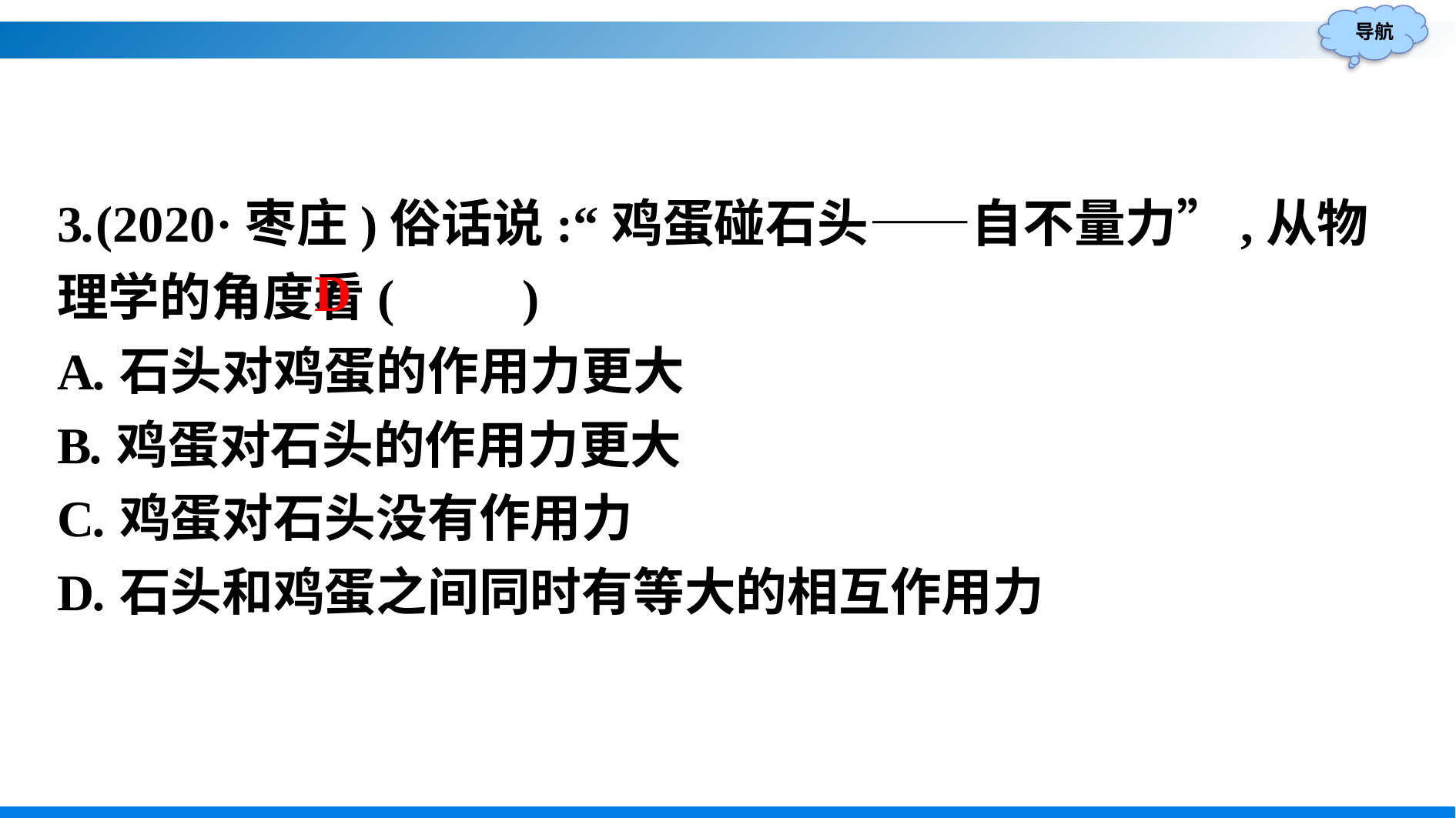

3.(2020·枣庄)俗话说:“鸡蛋碰石头——自不量力”,从物理学的角度看(　　)
A.石头对鸡蛋的作用力更大
B.鸡蛋对石头的作用力更大
C.鸡蛋对石头没有作用力
D.石头和鸡蛋之间同时有等大的相互作用力
D